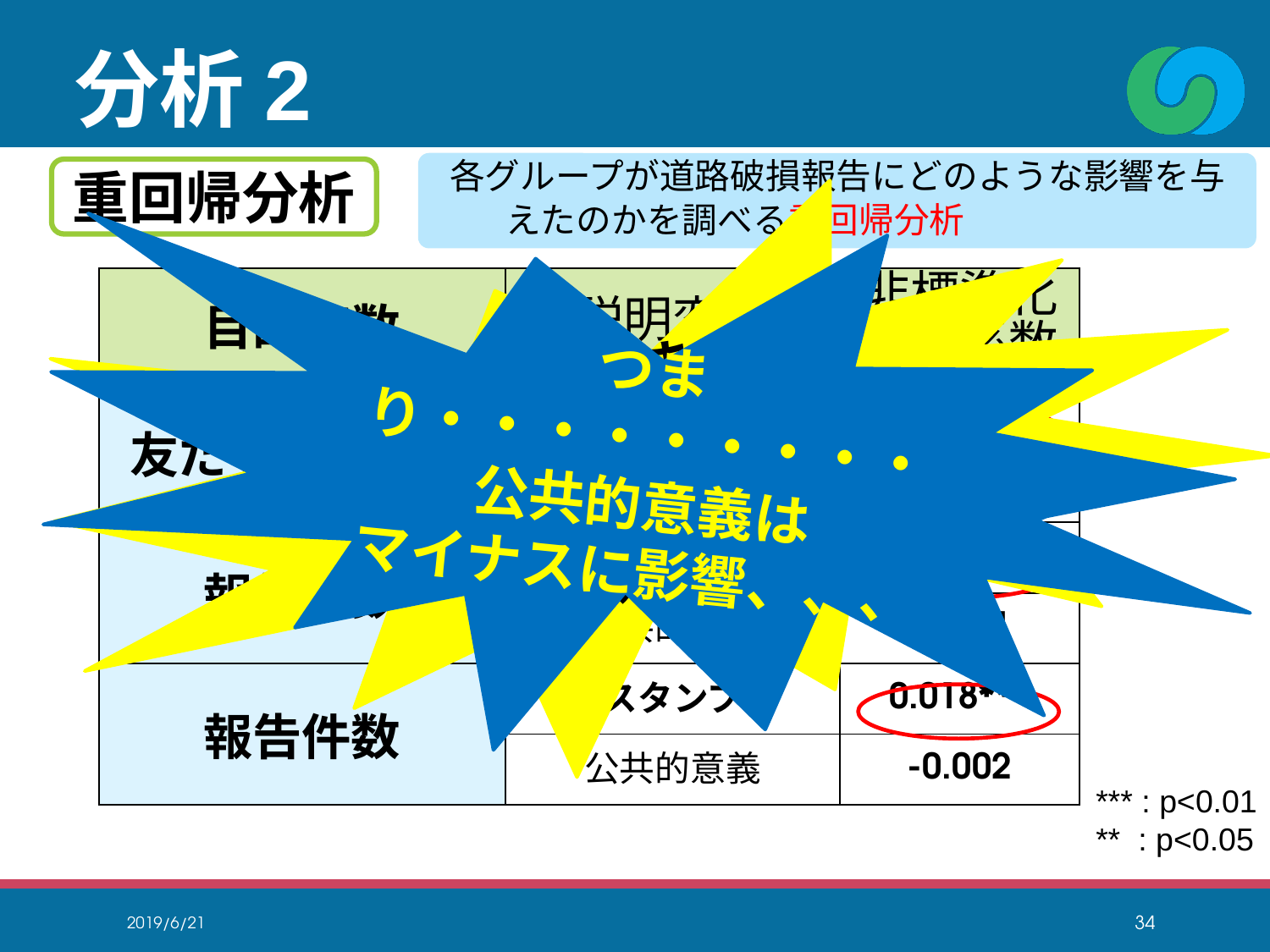

分析2

各グループが道路破損報告にどのような影響を与えたのかを調べる重回帰分析
重回帰分析
つまり・・・・・・・・・
スタンプが報告に
有効！！
つまり・・・・・・・・・
公共的意義は
マイナスに影響、、、
| 目的変数 | 説明変数 | 非標準化回帰係数 |
| --- | --- | --- |
| 友だち登録人数 | スタンプ | 0.032\*\*\* |
|  | 公共的意義 | -0.011\*\* |
| 報告人数 | スタンプ | 0.015\*\*\* |
|  | 公共的意義 | -0.001 |
| 報告件数 | スタンプ | 0.018\*\*\* |
|  | 公共的意義 | -0.002 |

*** : p<0.01
**  : p<0.05
2019/6/21
34